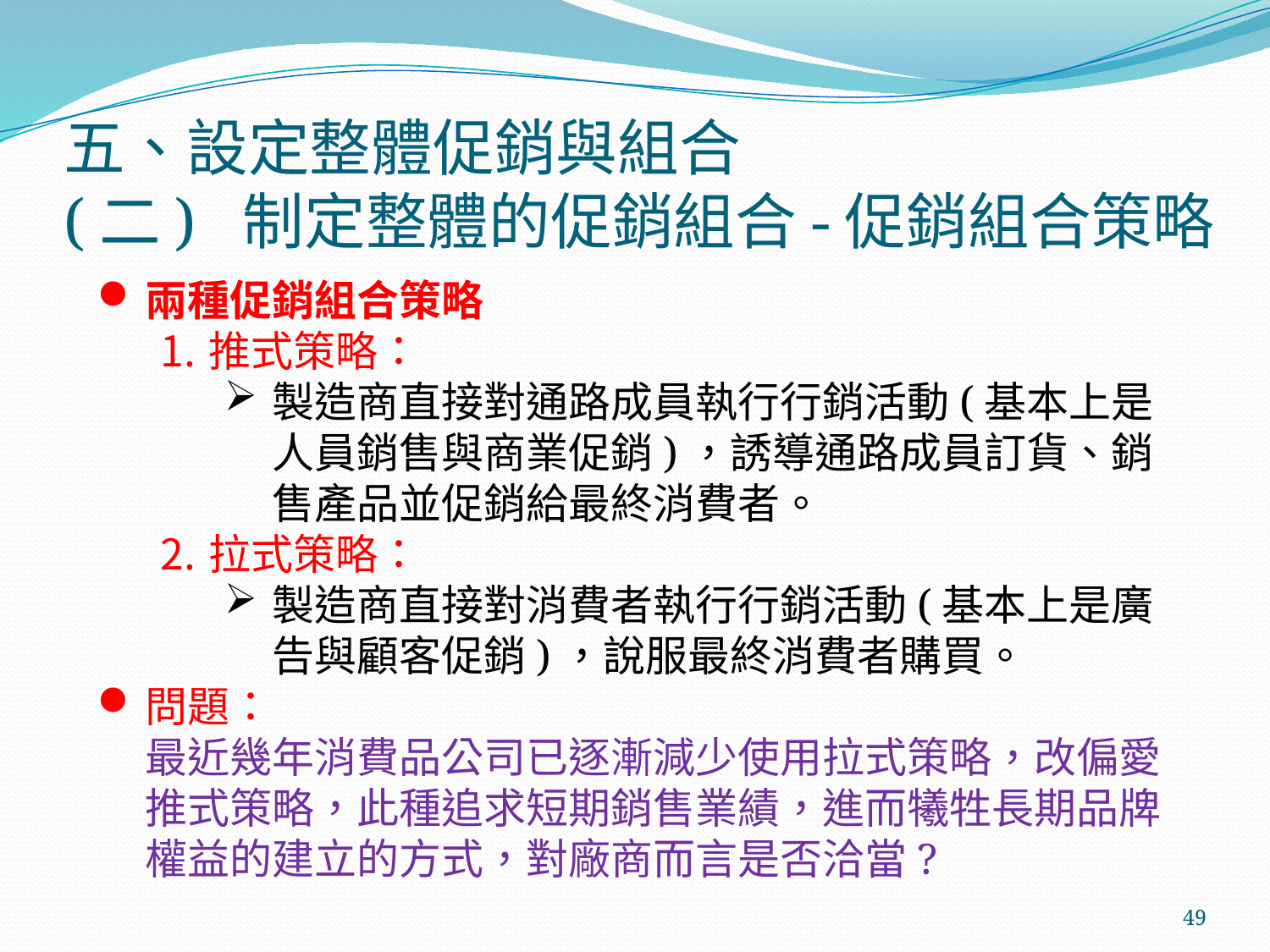

# 五、設定整體促銷與組合 (二)  制定整體的促銷組合-促銷組合策略
兩種促銷組合策略
推式策略：
製造商直接對通路成員執行行銷活動(基本上是人員銷售與商業促銷)，誘導通路成員訂貨、銷售產品並促銷給最終消費者。
拉式策略：
製造商直接對消費者執行行銷活動(基本上是廣告與顧客促銷)，說服最終消費者購買。
問題：
最近幾年消費品公司已逐漸減少使用拉式策略，改偏愛推式策略，此種追求短期銷售業績，進而犧牲長期品牌權益的建立的方式，對廠商而言是否洽當?
49